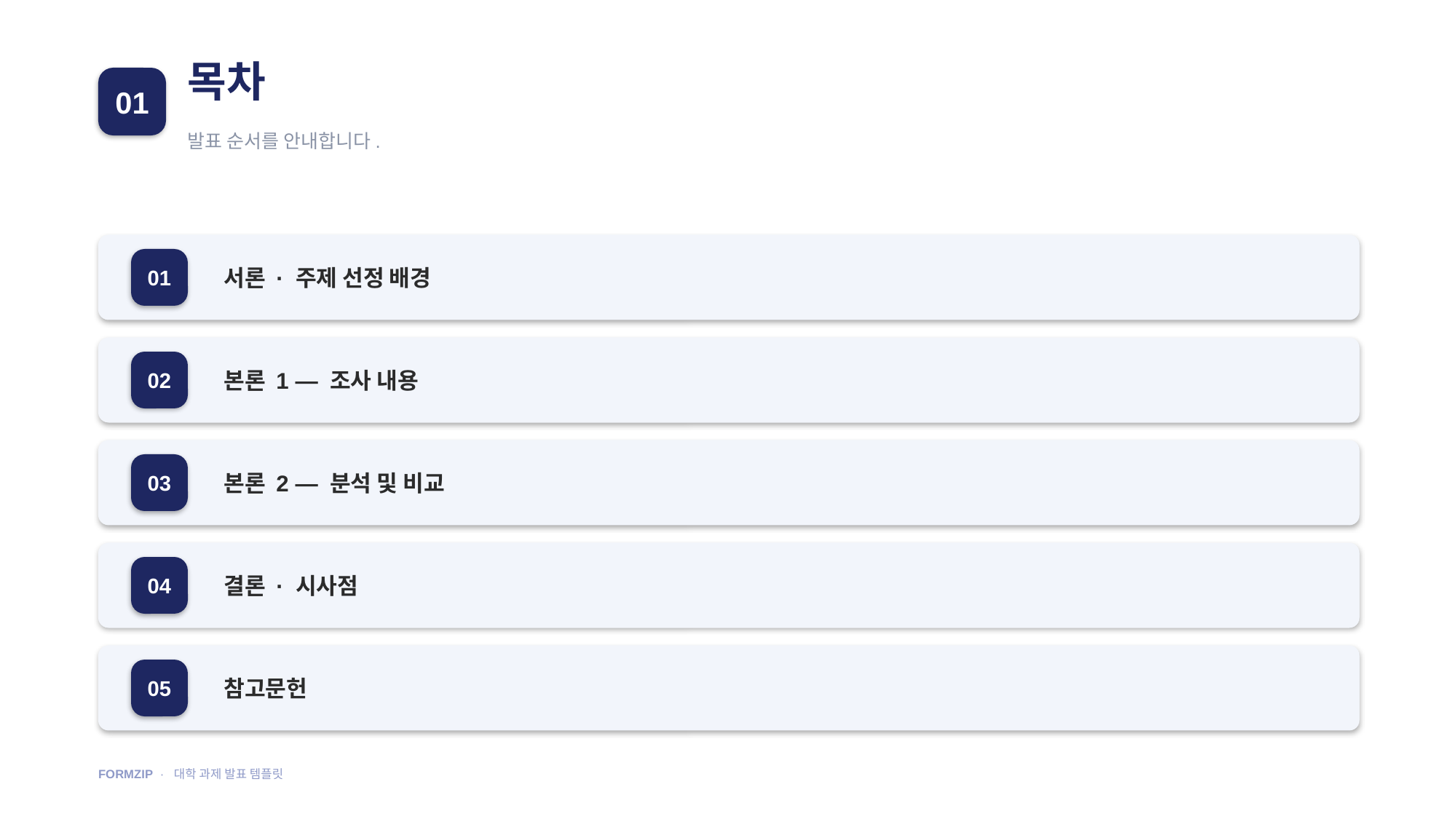

목차
01
발표 순서를 안내합니다.

서론 · 주제 선정 배경
01

본론 1 — 조사 내용
02

본론 2 — 분석 및 비교
03

결론 · 시사점
04

참고문헌
05
FORMZIP  ·  대학 과제 발표 템플릿